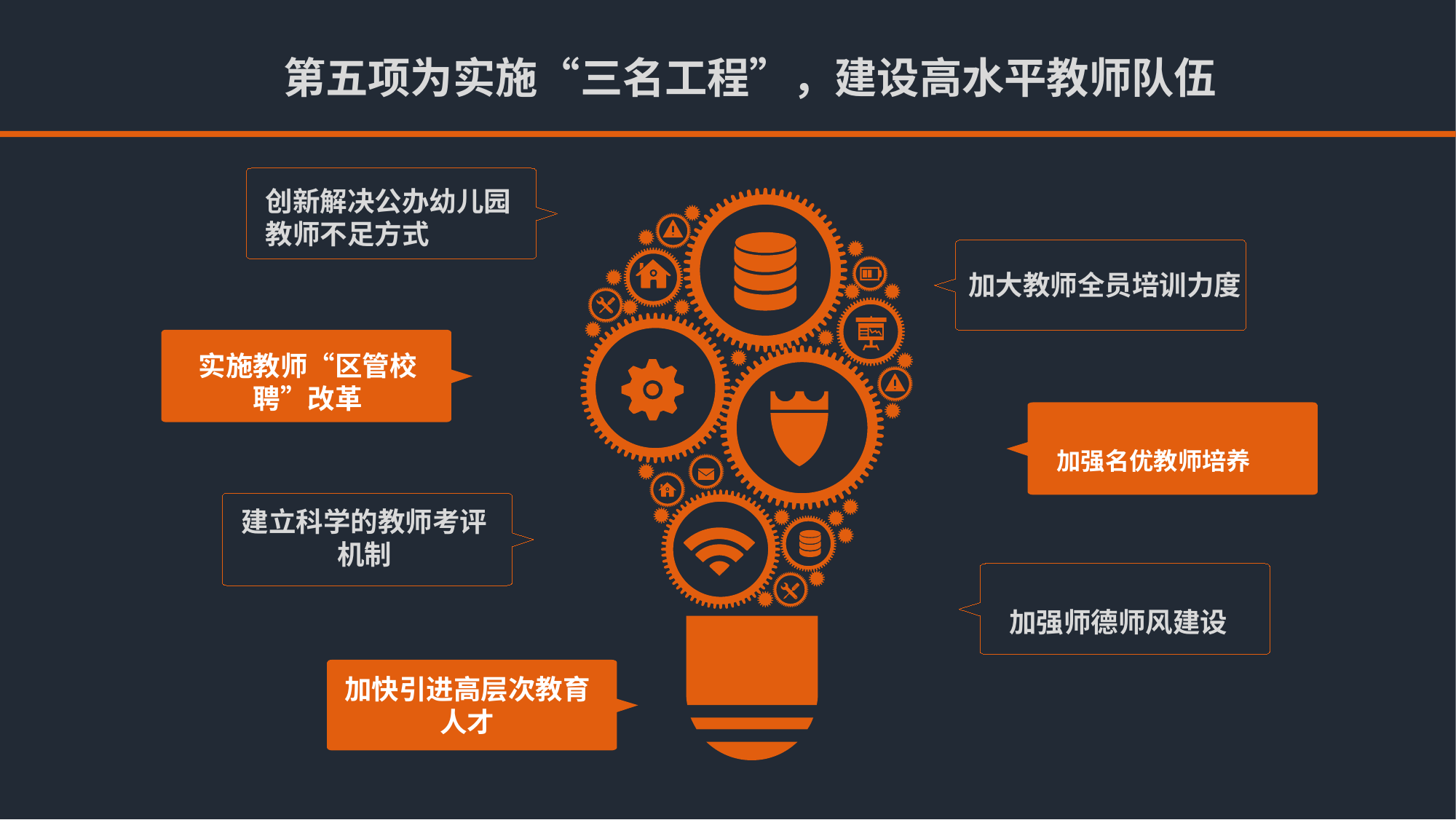

第五项为实施“三名工程”，建设高水平教师队伍

创新解决公办幼儿园教师不足方式

加大教师全员培训力度

实施教师“区管校聘”改革

加强名优教师培养

建立科学的教师考评机制

加强师德师风建设

加快引进高层次教育人才